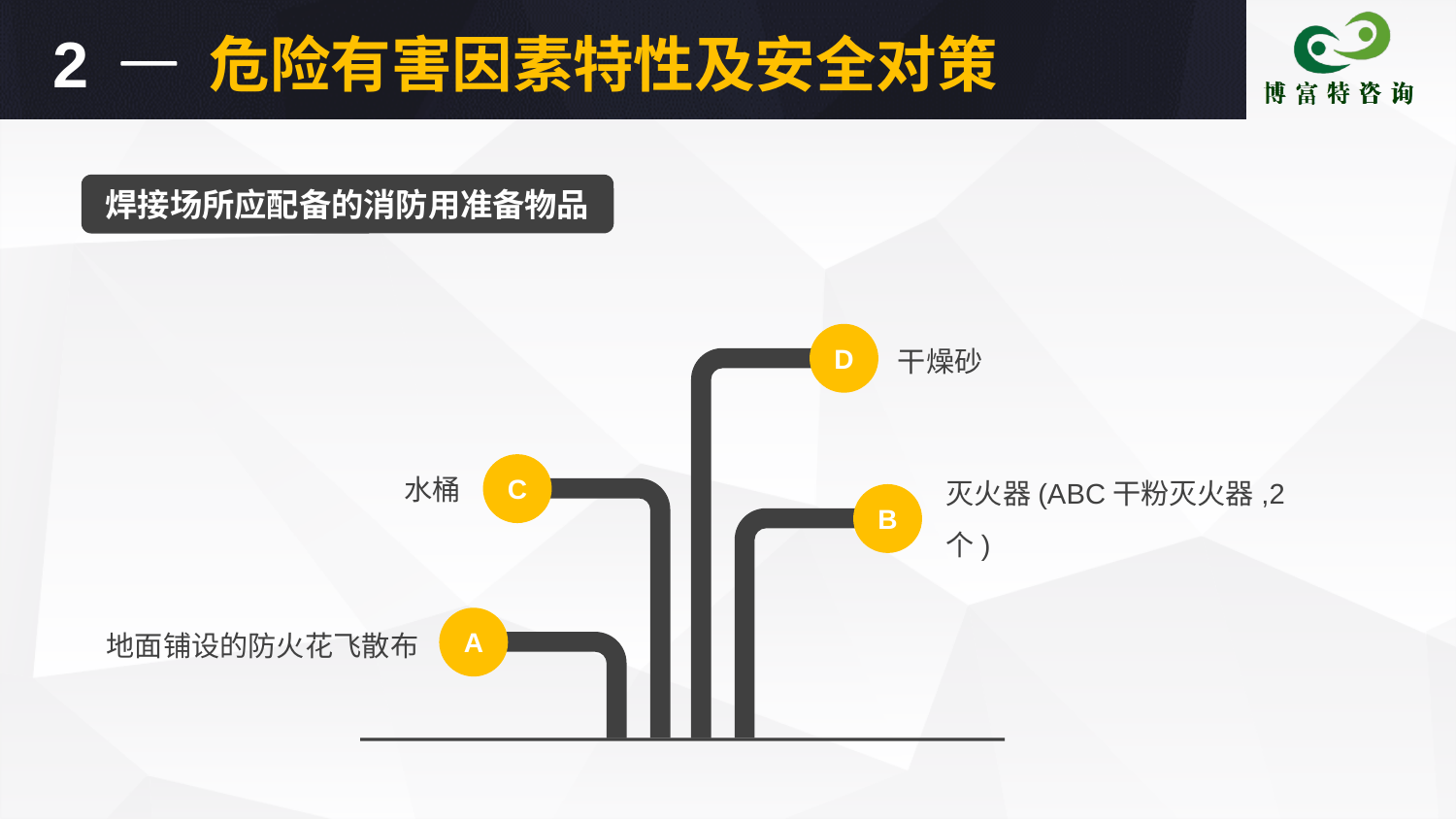

2
危险有害因素特性及安全对策

焊接场所应配备的消防用准备物品
干燥砂
D

水桶
C
灭火器(ABC干粉灭火器,2个)

B

地面铺设的防火花飞散布
A